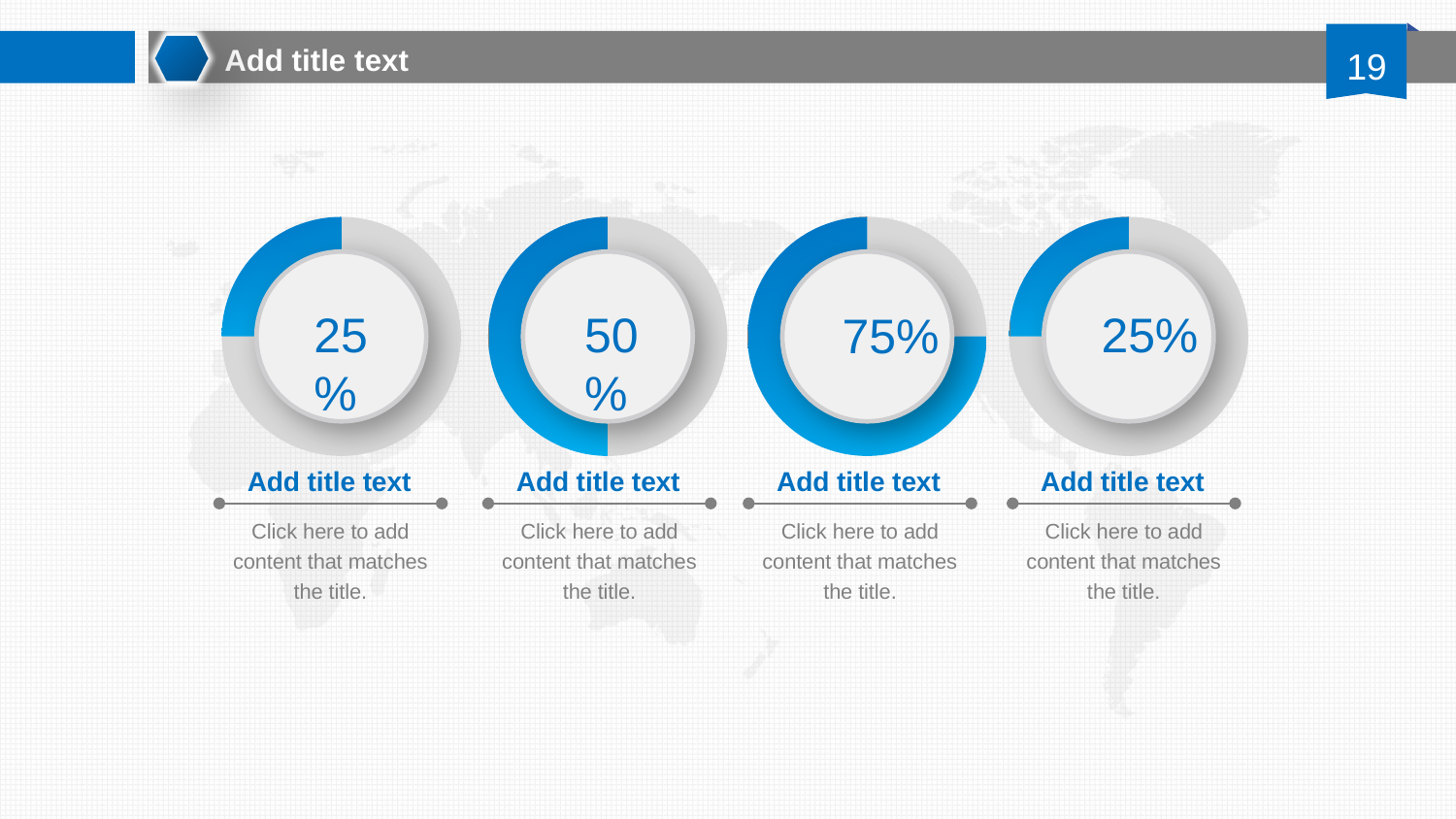

Add title text
19

### Chart

| Category | 销售额 |
|---|---|
| 第一季度 | 75.0 |
| 第二季度 | 25.0 |
25%

### Chart

| Category | 销售额 |
|---|---|
| 第一季度 | 50.0 |
| 第二季度 | 50.0 |
50%

### Chart

| Category | 销售额 |
|---|---|
| 第一季度 | 25.0 |
| 第二季度 | 75.0 |
75%

### Chart

| Category | 销售额 |
|---|---|
| 第一季度 | 75.0 |
| 第二季度 | 25.0 |
25%
Add title text
Add title text
Add title text
Add title text
Click here to add content that matches the title.
Click here to add content that matches the title.
Click here to add content that matches the title.
Click here to add content that matches the title.